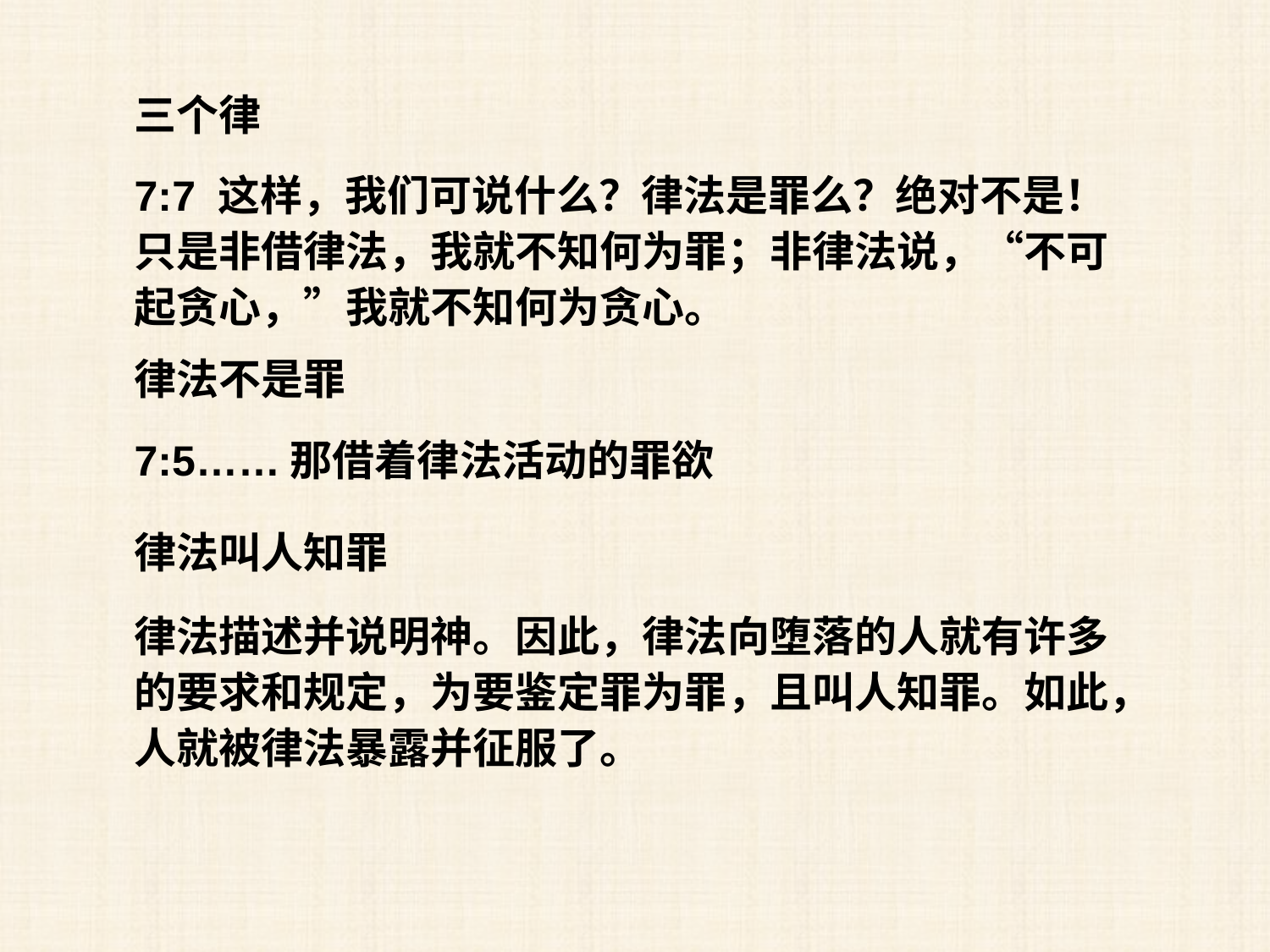

三个律
7:7 这样，我们可说什么？律法是罪么？绝对不是！只是非借律法，我就不知何为罪；非律法说，“不可起贪心，”我就不知何为贪心。
律法不是罪
7:5……那借着律法活动的罪欲
律法叫人知罪
律法描述并说明神。因此，律法向堕落的人就有许多的要求和规定，为要鉴定罪为罪，且叫人知罪。如此，人就被律法暴露并征服了。